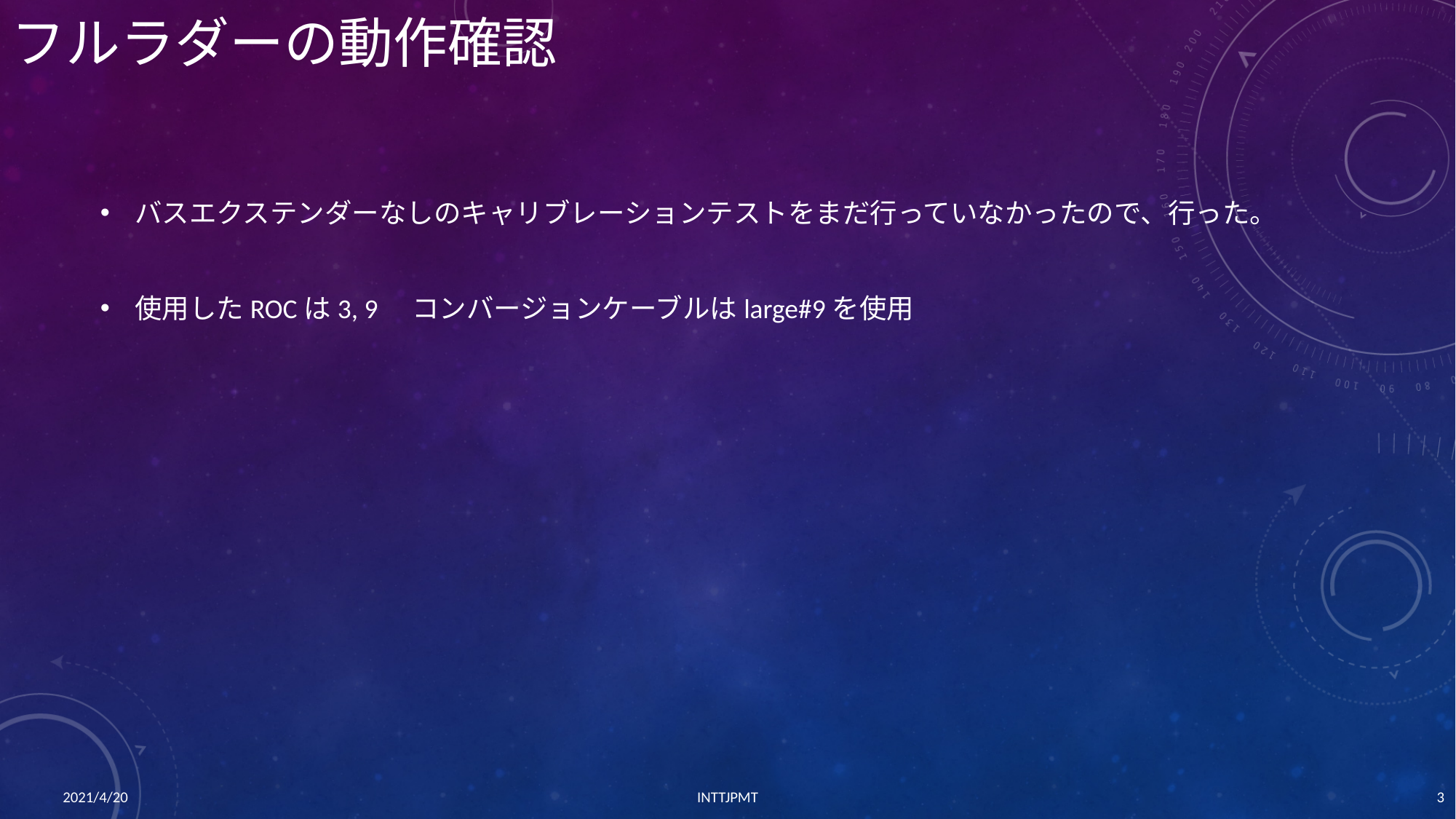

# フルラダーの動作確認
バスエクステンダーなしのキャリブレーションテストをまだ行っていなかったので、行った。

使用したROCは3, 9　コンバージョンケーブルはlarge#9を使用
2021/4/20
INTTJPMT
3